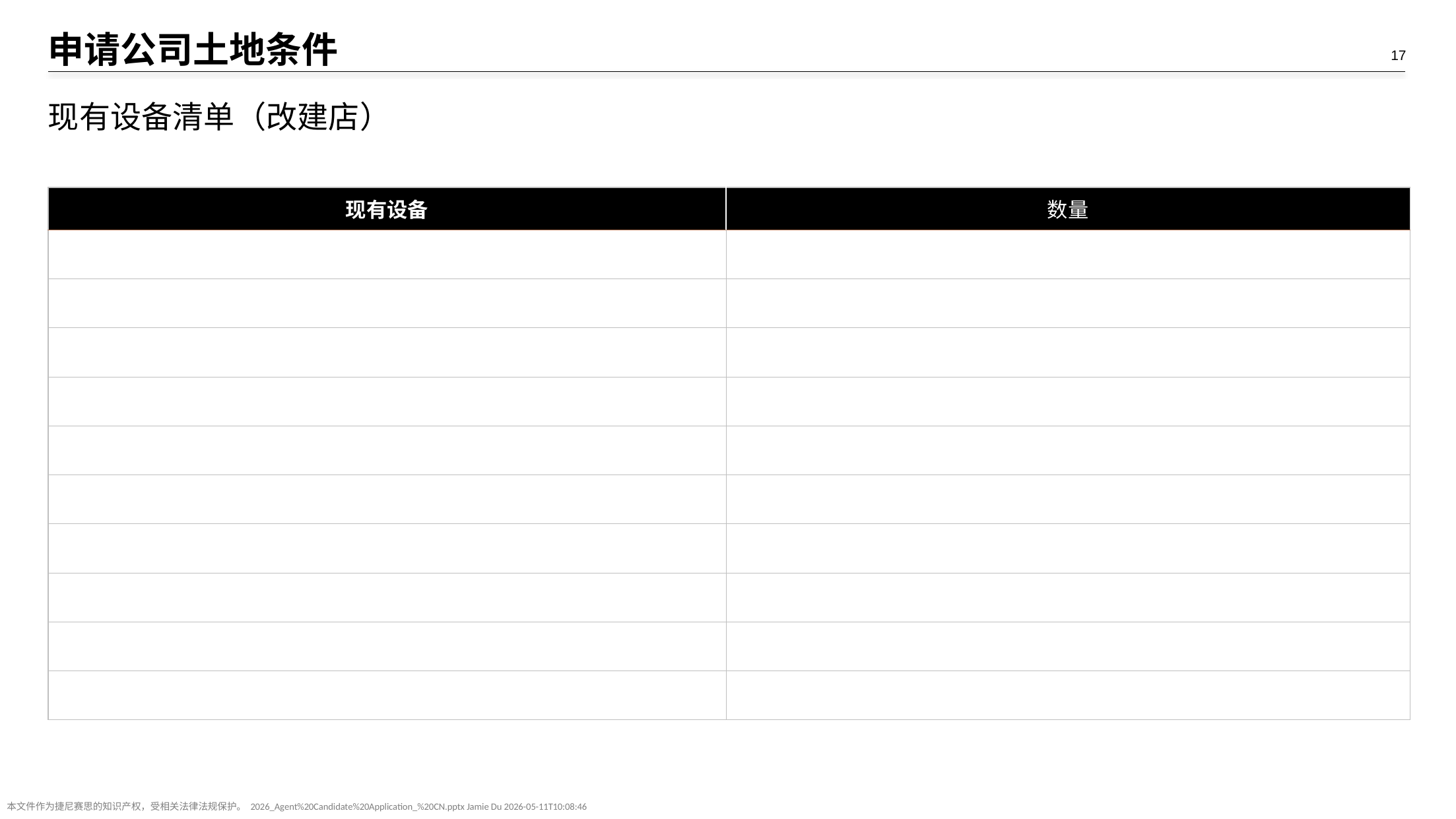

# 申请公司土地条件
现有设备清单（改建店）
| 现有设备 | 数量 |
| --- | --- |
|  |  |
|  |  |
|  |  |
|  |  |
|  |  |
|  |  |
|  |  |
|  |  |
|  |  |
|  |  |